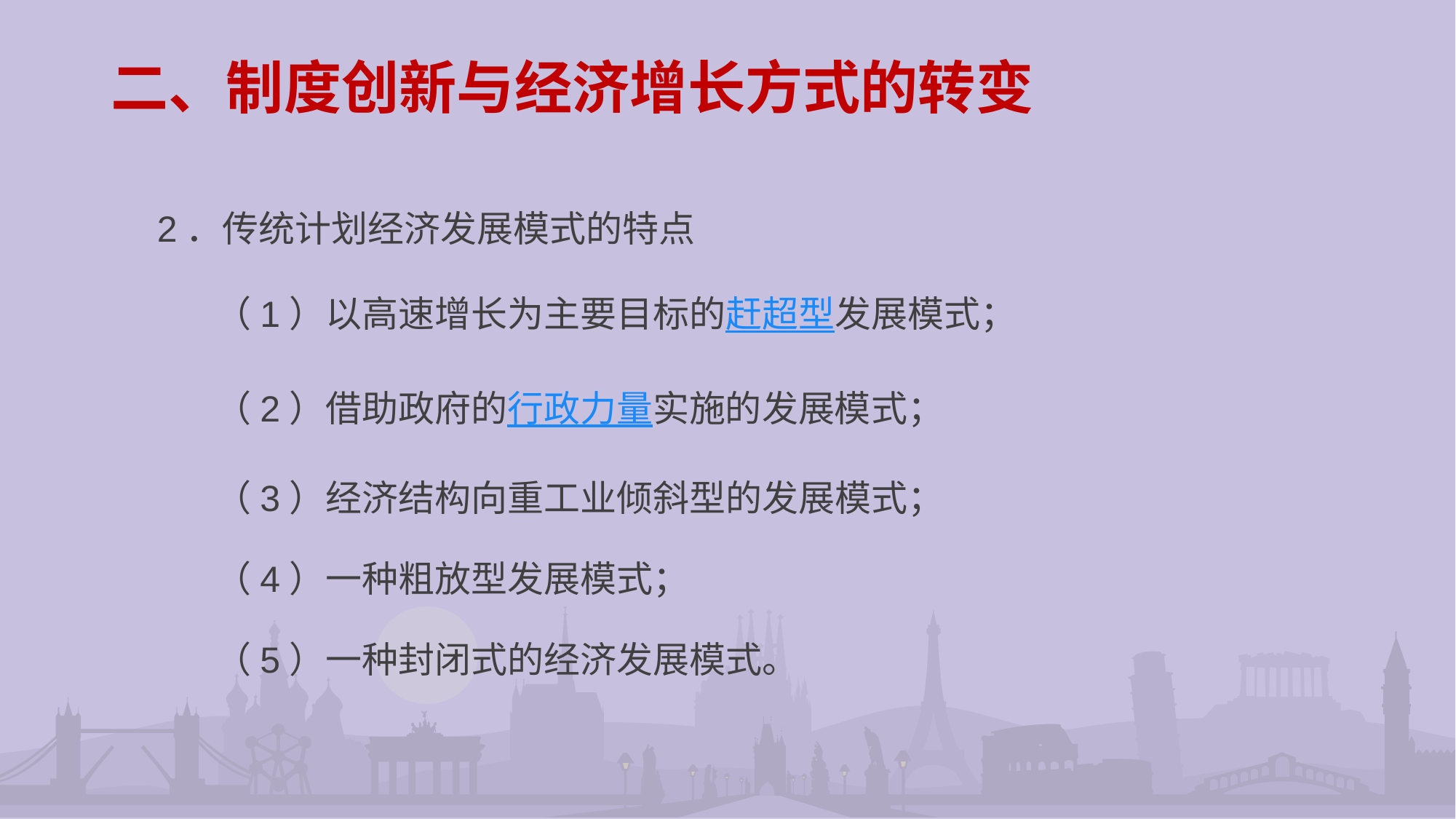

# 二、制度创新与经济增长方式的转变
2．传统计划经济发展模式的特点
      （1）以高速增长为主要目标的赶超型发展模式；
      （2）借助政府的行政力量实施的发展模式；
      （3）经济结构向重工业倾斜型的发展模式；
      （4）一种粗放型发展模式；
      （5）一种封闭式的经济发展模式。